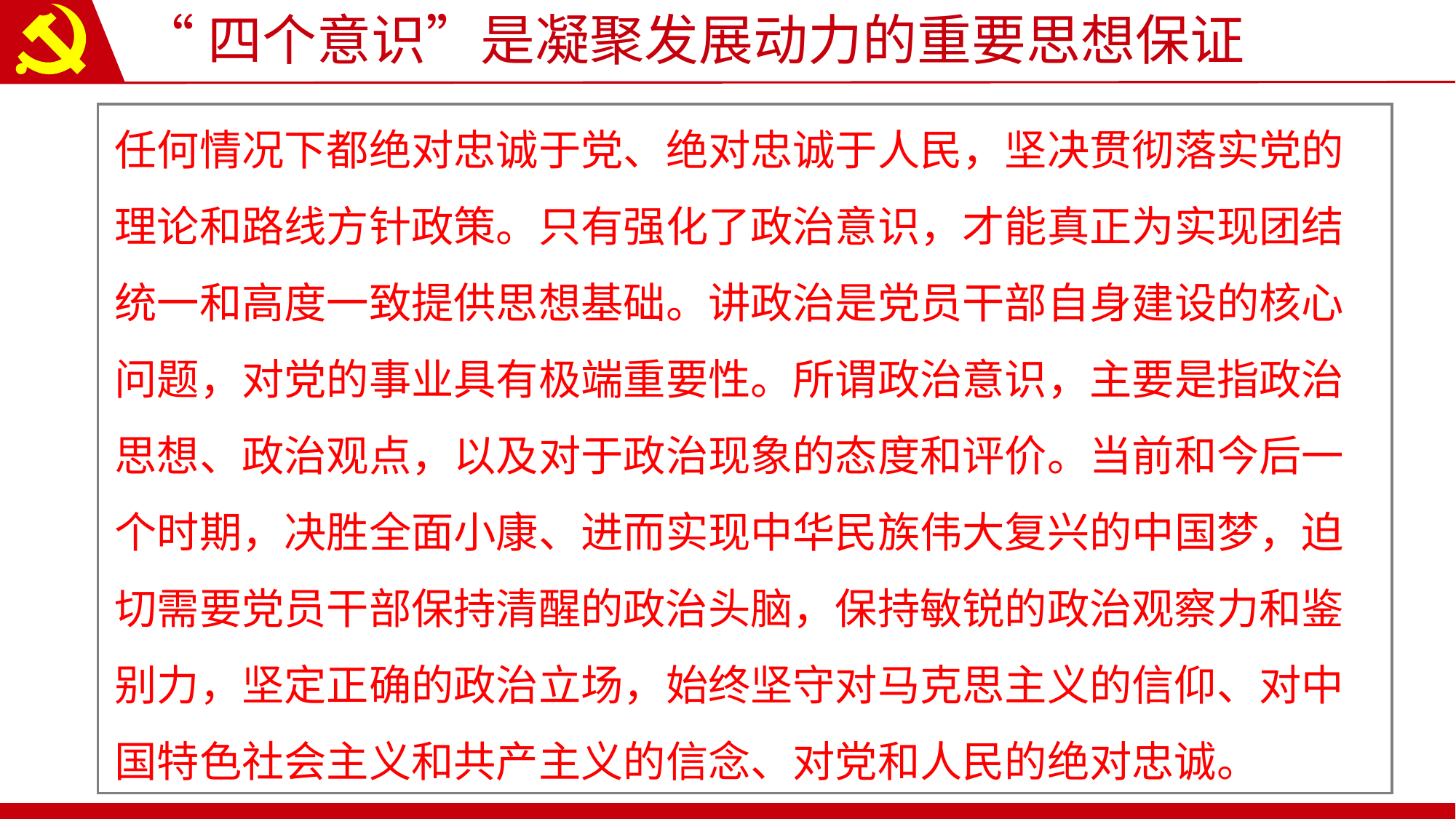

“四个意识”是凝聚发展动力的重要思想保证
任何情况下都绝对忠诚于党、绝对忠诚于人民，坚决贯彻落实党的理论和路线方针政策。只有强化了政治意识，才能真正为实现团结统一和高度一致提供思想基础。讲政治是党员干部自身建设的核心问题，对党的事业具有极端重要性。所谓政治意识，主要是指政治思想、政治观点，以及对于政治现象的态度和评价。当前和今后一个时期，决胜全面小康、进而实现中华民族伟大复兴的中国梦，迫切需要党员干部保持清醒的政治头脑，保持敏锐的政治观察力和鉴别力，坚定正确的政治立场，始终坚守对马克思主义的信仰、对中国特色社会主义和共产主义的信念、对党和人民的绝对忠诚。